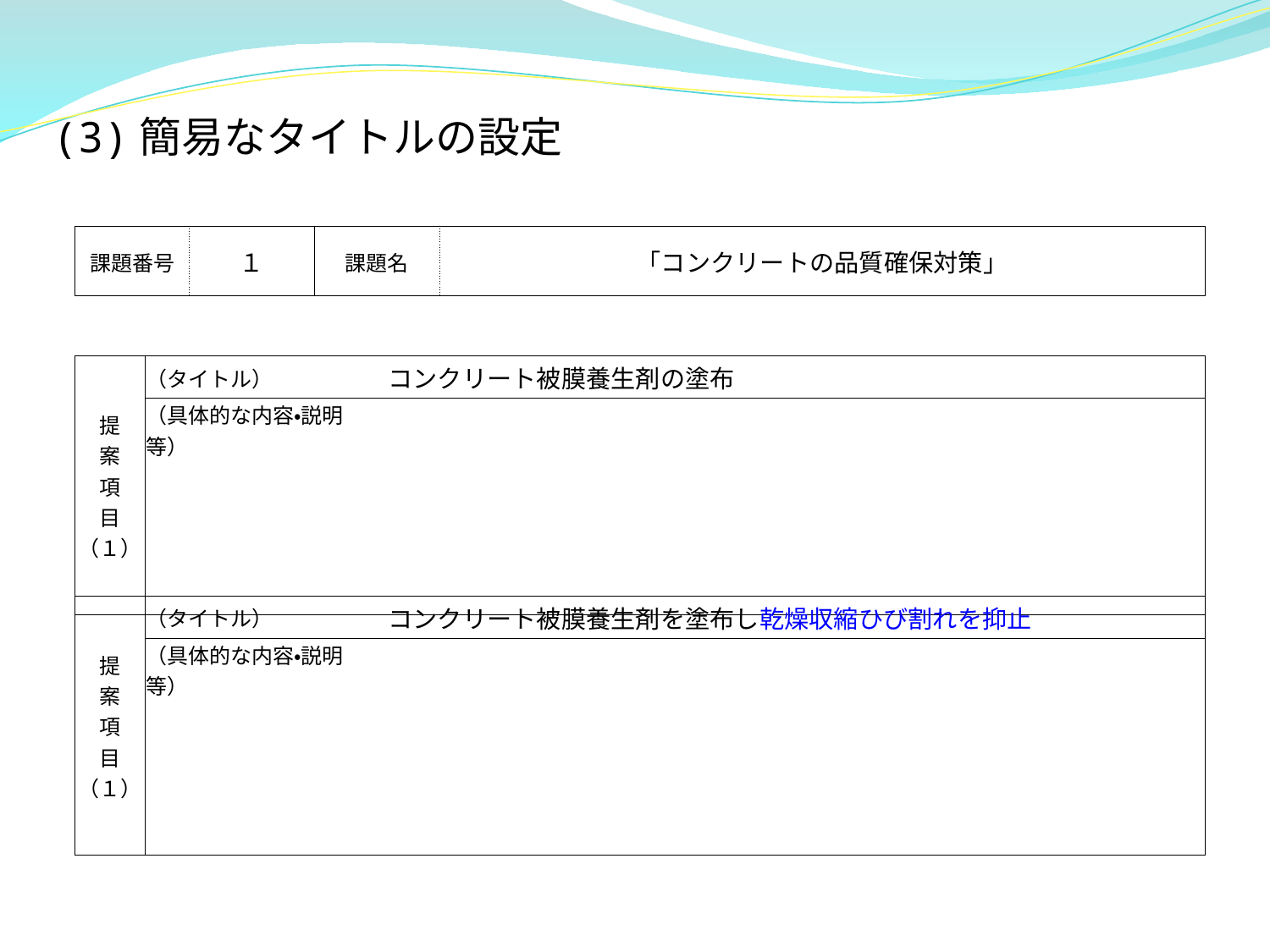

(3)簡易なタイトルの設定
| 課題番号 | １ | 課題名 | 「コンクリートの品質確保対策」 |
| --- | --- | --- | --- |
| 提 案 項 目 （１） | （タイトル） | コンクリート被膜養生剤の塗布 |
| --- | --- | --- |
|  | （具体的な内容・説明等） |  |
|  |  |  |
| 提 案 項 目 （１） | （タイトル） | コンクリート被膜養生剤を塗布し乾燥収縮ひび割れを抑止 |
| --- | --- | --- |
|  | （具体的な内容・説明等） |  |
|  |  |  |